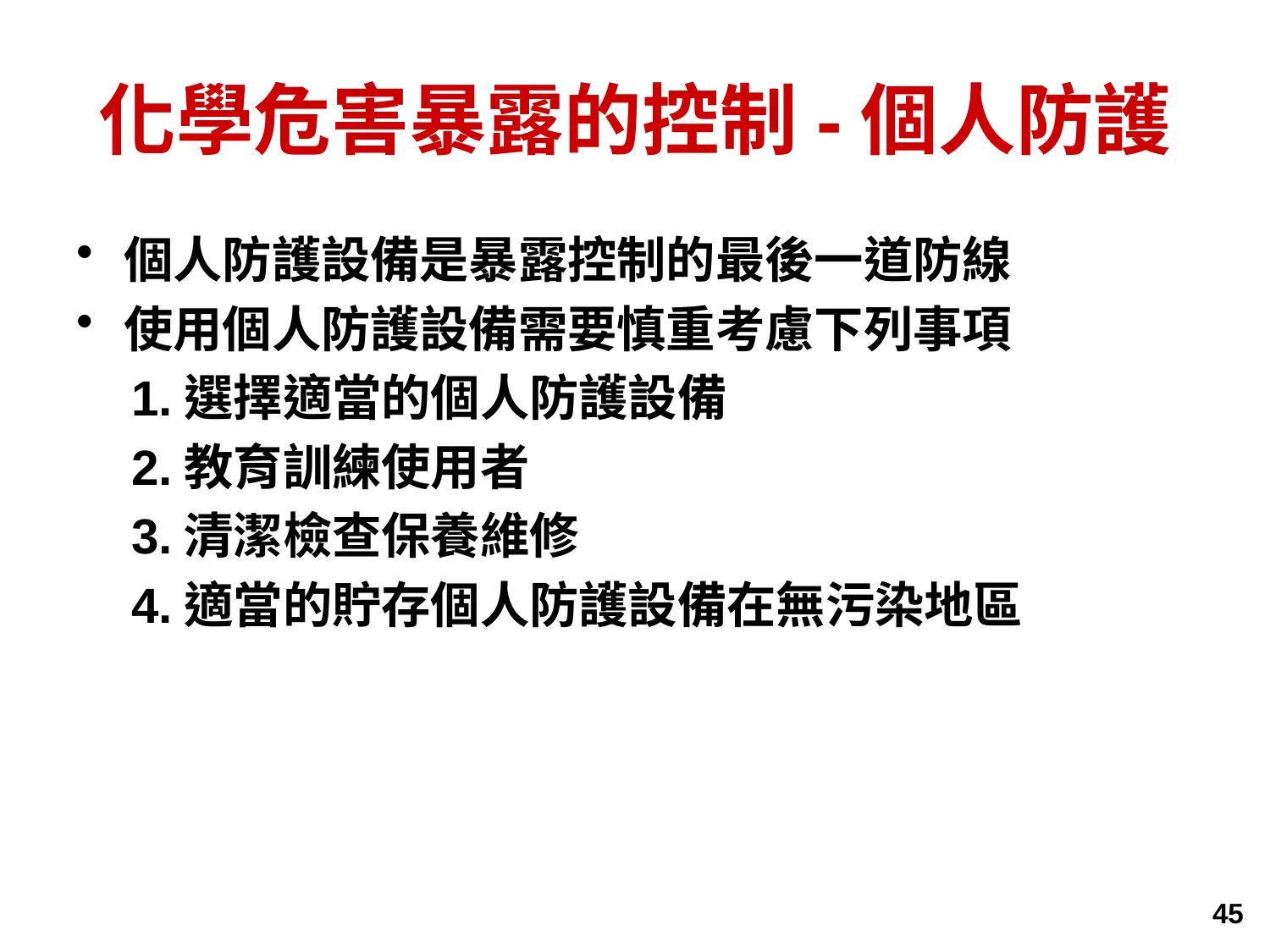

# 化學危害暴露的控制-個人防護
個人防護設備是暴露控制的最後一道防線
使用個人防護設備需要慎重考慮下列事項
    1.選擇適當的個人防護設備
    2.教育訓練使用者
    3.清潔檢查保養維修
    4.適當的貯存個人防護設備在無污染地區

45